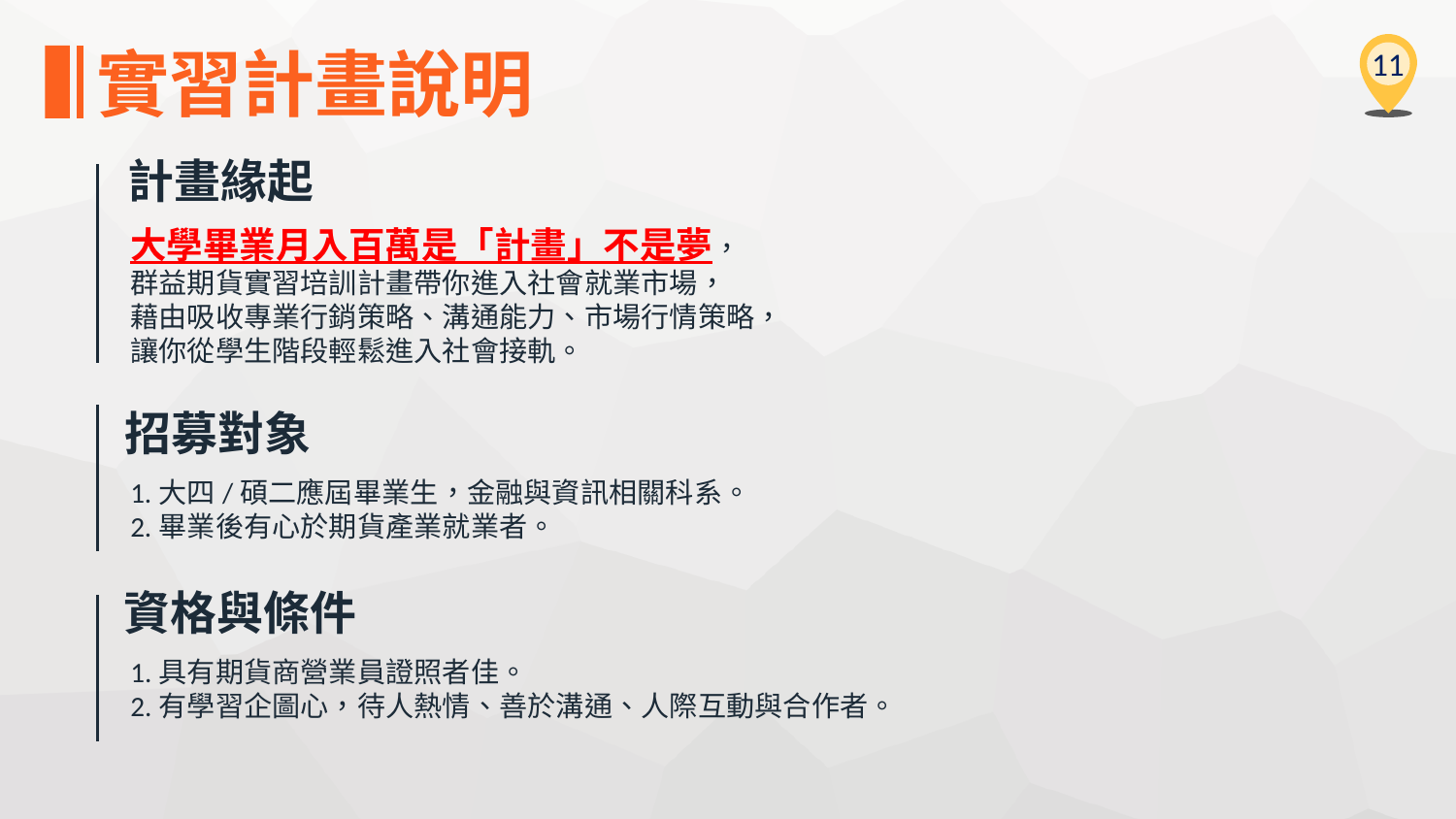

實習計畫說明
11

計畫緣起
大學畢業月入百萬是「計畫」不是夢，
群益期貨實習培訓計畫帶你進入社會就業市場，
藉由吸收專業行銷策略、溝通能力、市場行情策略，
讓你從學生階段輕鬆進入社會接軌。
招募對象
1.大四/碩二應屆畢業生，金融與資訊相關科系。
2.畢業後有心於期貨產業就業者。
資格與條件
1.具有期貨商營業員證照者佳。
2.有學習企圖心，待人熱情、善於溝通、人際互動與合作者。